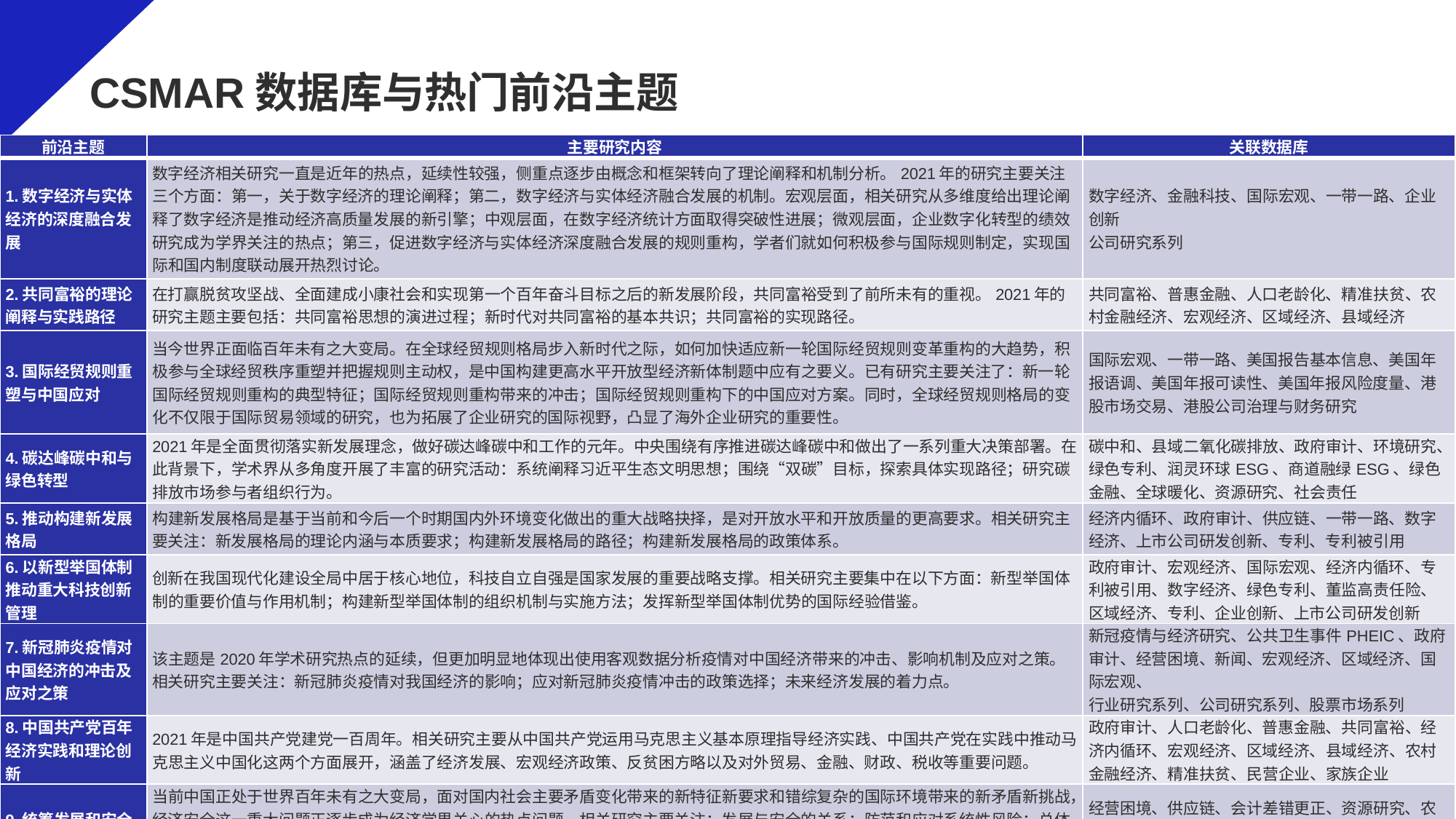

# CSMAR数据库与热门前沿主题

| 前沿主题 | 主要研究内容 | 关联数据库 |
| --- | --- | --- |
| 1.数字经济与实体经济的深度融合发展 | 数字经济相关研究一直是近年的热点，延续性较强，侧重点逐步由概念和框架转向了理论阐释和机制分析。2021年的研究主要关注三个方面：第一，关于数字经济的理论阐释；第二，数字经济与实体经济融合发展的机制。宏观层面，相关研究从多维度给出理论阐释了数字经济是推动经济高质量发展的新引擎；中观层面，在数字经济统计方面取得突破性进展；微观层面，企业数字化转型的绩效研究成为学界关注的热点；第三，促进数字经济与实体经济深度融合发展的规则重构，学者们就如何积极参与国际规则制定，实现国际和国内制度联动展开热烈讨论。 | 数字经济、金融科技、国际宏观、一带一路、企业创新 公司研究系列 |
| 2.共同富裕的理论阐释与实践路径 | 在打赢脱贫攻坚战、全面建成小康社会和实现第一个百年奋斗目标之后的新发展阶段，共同富裕受到了前所未有的重视。2021年的研究主题主要包括：共同富裕思想的演进过程；新时代对共同富裕的基本共识；共同富裕的实现路径。 | 共同富裕、普惠金融、人口老龄化、精准扶贫、农村金融经济、宏观经济、区域经济、县域经济 |
| 3.国际经贸规则重塑与中国应对 | 当今世界正面临百年未有之大变局。在全球经贸规则格局步入新时代之际，如何加快适应新一轮国际经贸规则变革重构的大趋势，积极参与全球经贸秩序重塑并把握规则主动权，是中国构建更高水平开放型经济新体制题中应有之要义。已有研究主要关注了：新一轮国际经贸规则重构的典型特征；国际经贸规则重构带来的冲击；国际经贸规则重构下的中国应对方案。同时，全球经贸规则格局的变化不仅限于国际贸易领域的研究，也为拓展了企业研究的国际视野，凸显了海外企业研究的重要性。 | 国际宏观、一带一路、美国报告基本信息、美国年报语调、美国年报可读性、美国年报风险度量、港股市场交易、港股公司治理与财务研究 |
| 4.碳达峰碳中和与绿色转型 | 2021年是全面贯彻落实新发展理念，做好碳达峰碳中和工作的元年。中央围绕有序推进碳达峰碳中和做出了一系列重大决策部署。在此背景下，学术界从多角度开展了丰富的研究活动：系统阐释习近平生态文明思想；围绕“双碳”目标，探索具体实现路径；研究碳排放市场参与者组织行为。 | 碳中和、县域二氧化碳排放、政府审计、环境研究、绿色专利、润灵环球ESG、商道融绿ESG、绿色金融、全球暖化、资源研究、社会责任 |
| 5.推动构建新发展格局 | 构建新发展格局是基于当前和今后一个时期国内外环境变化做出的重大战略抉择，是对开放水平和开放质量的更高要求。相关研究主要关注：新发展格局的理论内涵与本质要求；构建新发展格局的路径；构建新发展格局的政策体系。 | 经济内循环、政府审计、供应链、一带一路、数字经济、上市公司研发创新、专利、专利被引用 |
| 6.以新型举国体制推动重大科技创新管理 | 创新在我国现代化建设全局中居于核心地位，科技自立自强是国家发展的重要战略支撑。相关研究主要集中在以下方面：新型举国体制的重要价值与作用机制；构建新型举国体制的组织机制与实施方法；发挥新型举国体制优势的国际经验借鉴。 | 政府审计、宏观经济、国际宏观、经济内循环、专利被引用、数字经济、绿色专利、董监高责任险、区域经济、专利、企业创新、上市公司研发创新 |
| 7.新冠肺炎疫情对中国经济的冲击及应对之策 | 该主题是2020年学术研究热点的延续，但更加明显地体现出使用客观数据分析疫情对中国经济带来的冲击、影响机制及应对之策。相关研究主要关注：新冠肺炎疫情对我国经济的影响；应对新冠肺炎疫情冲击的政策选择；未来经济发展的着力点。 | 新冠疫情与经济研究、公共卫生事件PHEIC、政府审计、经营困境、新闻、宏观经济、区域经济、国际宏观、 行业研究系列、公司研究系列、股票市场系列 |
| 8.中国共产党百年经济实践和理论创新 | 2021年是中国共产党建党一百周年。相关研究主要从中国共产党运用马克思主义基本原理指导经济实践、中国共产党在实践中推动马克思主义中国化这两个方面展开，涵盖了经济发展、宏观经济政策、反贫困方略以及对外贸易、金融、财政、税收等重要问题。 | 政府审计、人口老龄化、普惠金融、共同富裕、经济内循环、宏观经济、区域经济、县域经济、农村金融经济、精准扶贫、民营企业、家族企业 |
| 9.统筹发展和安全 | 当前中国正处于世界百年未有之大变局，面对国内社会主要矛盾变化带来的新特征新要求和错综复杂的国际环境带来的新矛盾新挑战，经济安全这一重大问题正逐步成为经济学界关心的热点问题。相关研究主要关注：发展与安全的关系；防范和应对系统性风险；总体安全观下的具体问题，包括粮食安全、能源资源安全、产业链供应链安全、金融安全等。 | 经营困境、供应链、会计差错更正、资源研究、农村金融经济、宏观经济 |